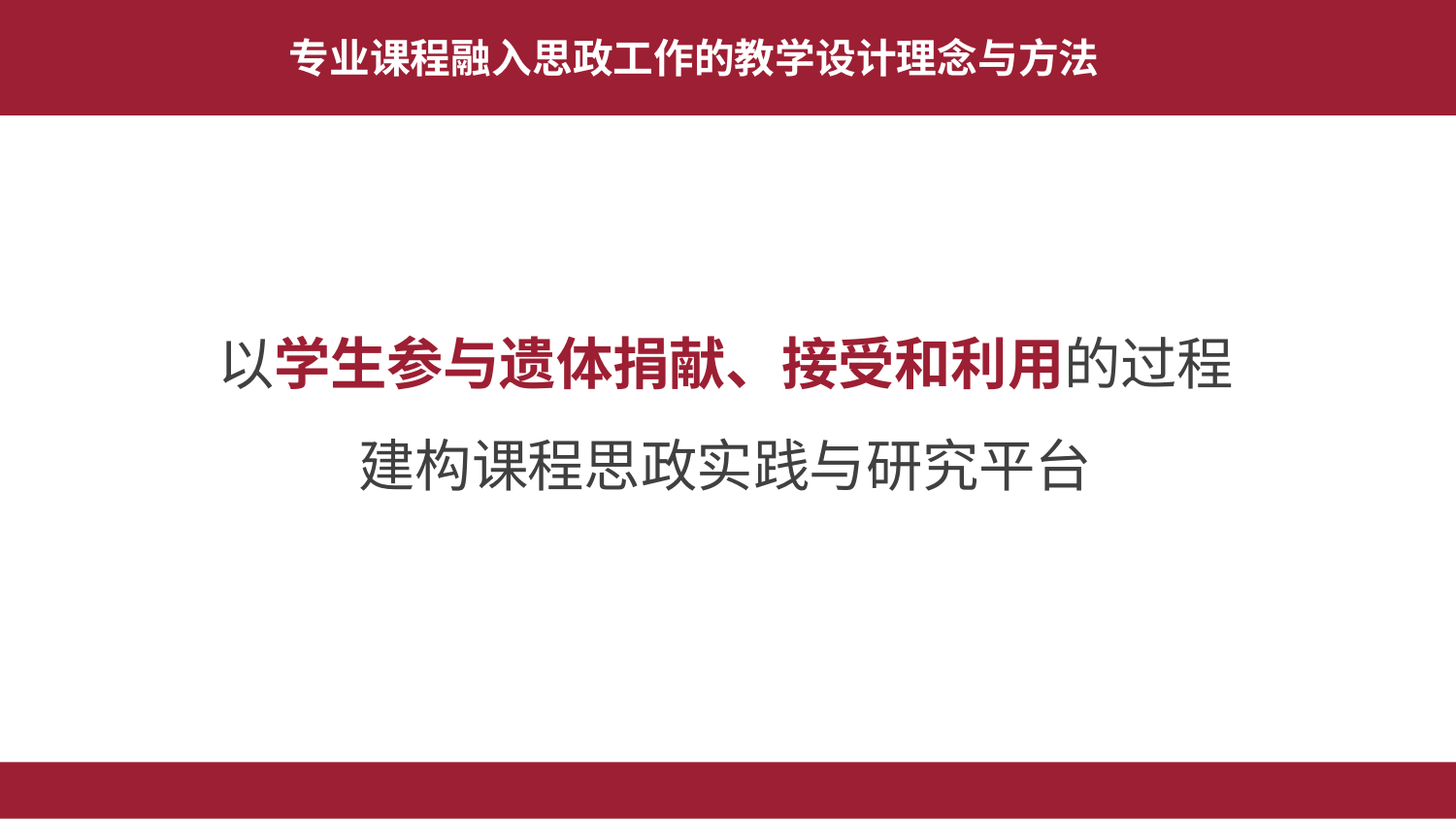

专业课程融入思政工作的教学设计理念与方法
以学生参与遗体捐献、接受和利用的过程 建构课程思政实践与研究平台